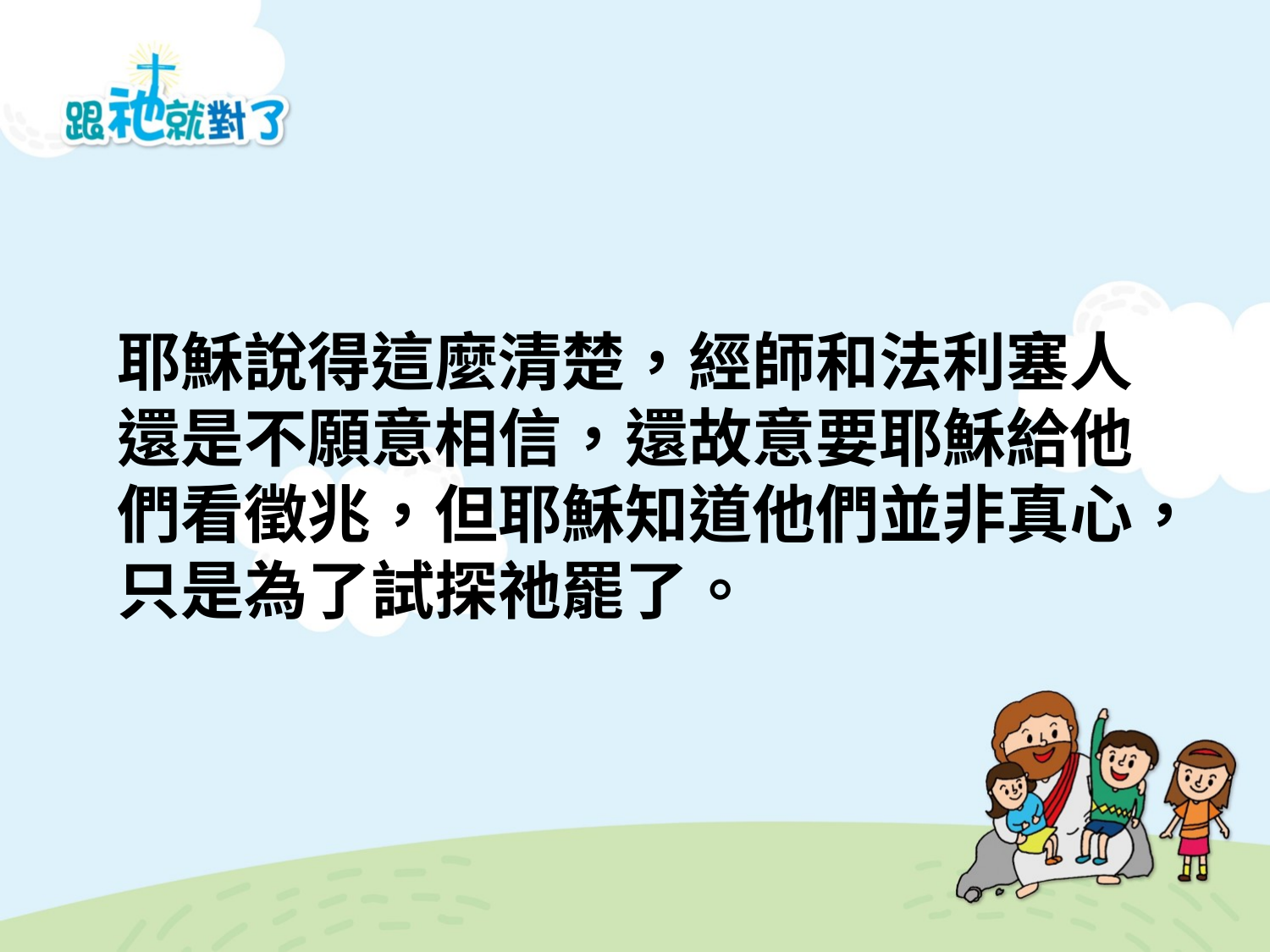

耶穌說得這麼清楚，經師和法利塞人還是不願意相信，還故意要耶穌給他們看徵兆，但耶穌知道他們並非真心，只是為了試探祂罷了。